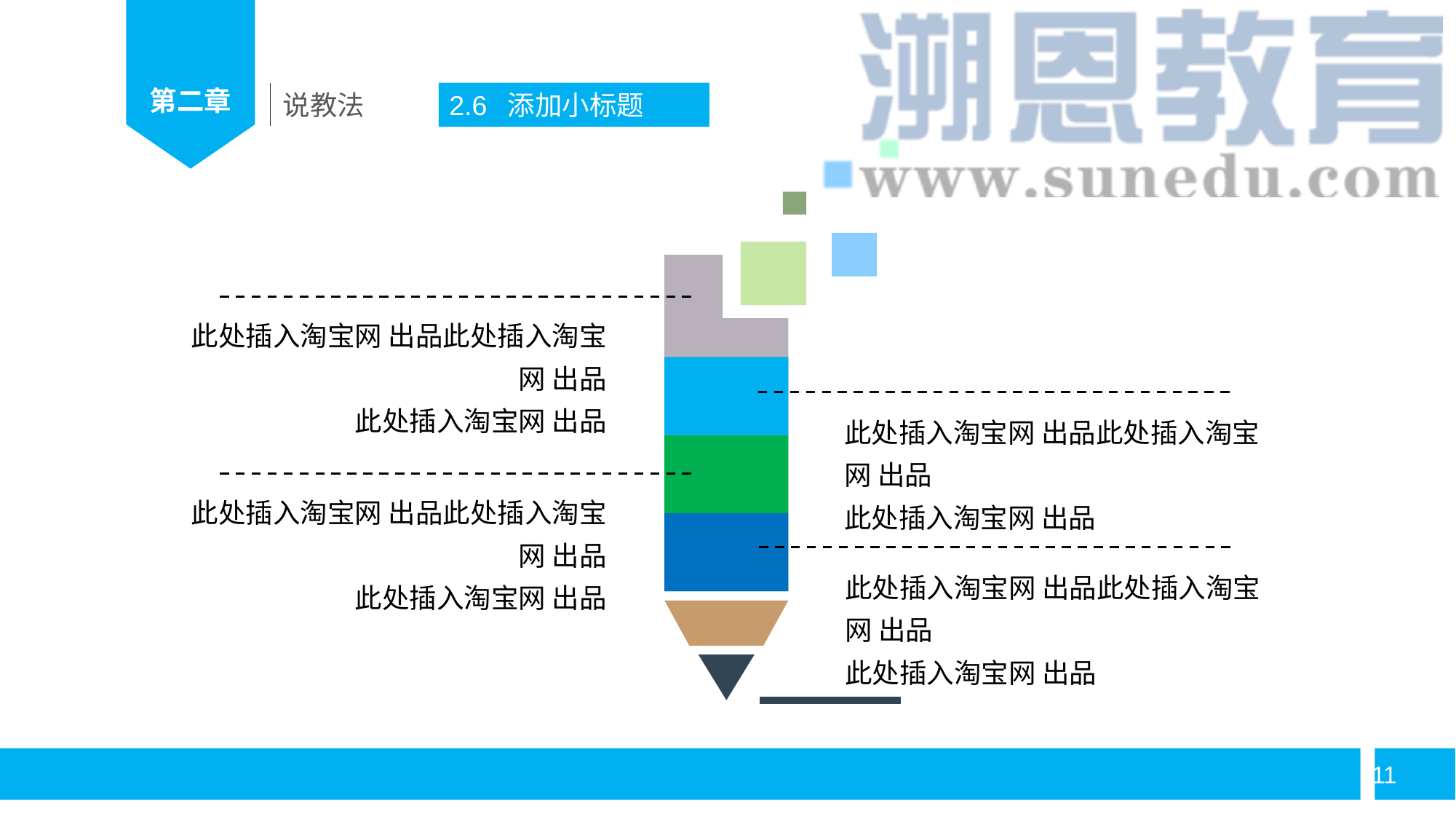

说教法
2.6  添加小标题

此处插入淘宝网 出品此处插入淘宝网 出品
此处插入淘宝网 出品
此处插入淘宝网 出品此处插入淘宝网 出品
此处插入淘宝网 出品
此处插入淘宝网 出品此处插入淘宝网 出品
此处插入淘宝网 出品
此处插入淘宝网 出品此处插入淘宝网 出品
此处插入淘宝网 出品